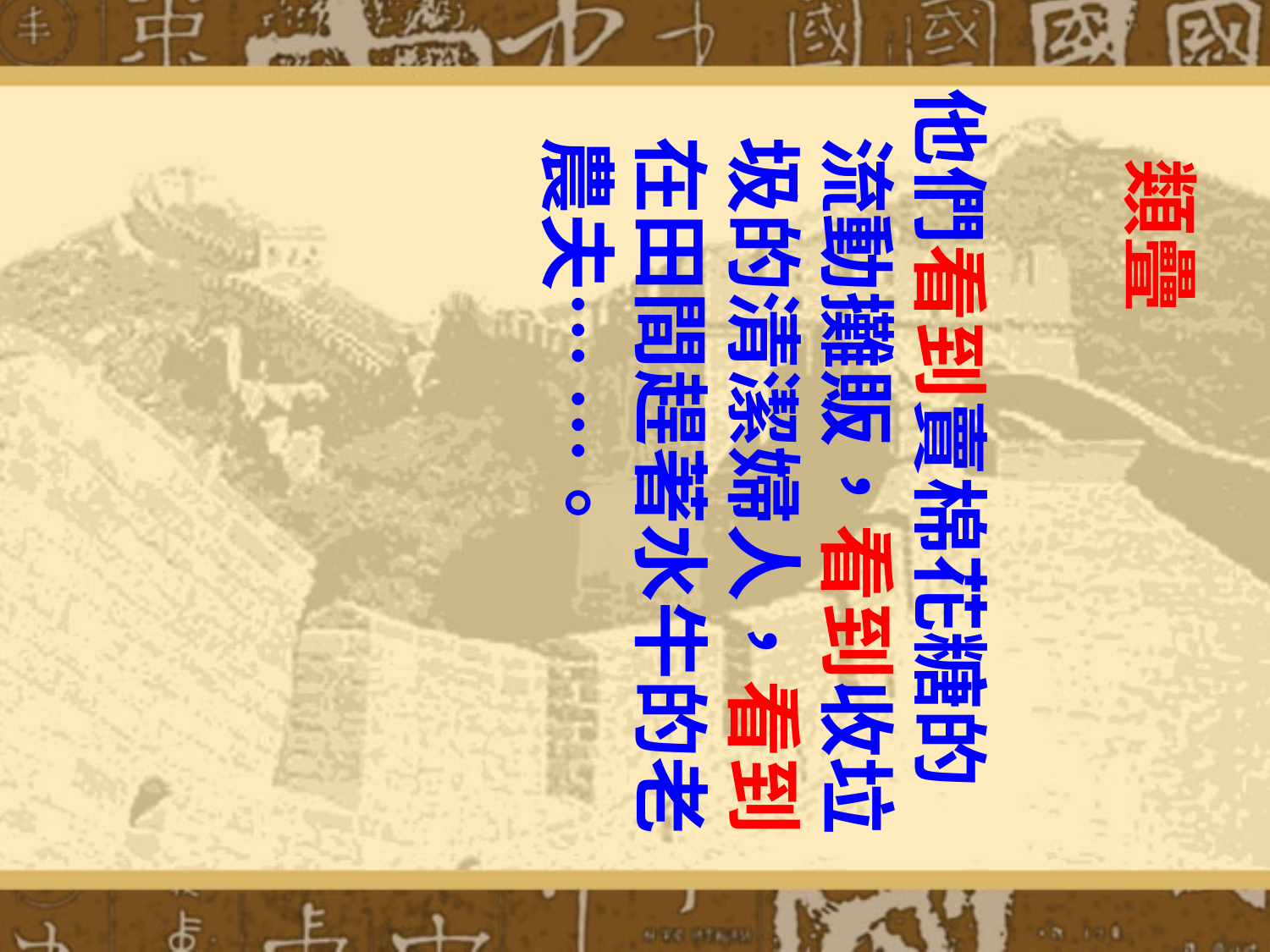

他們看到賣棉花糖的流動攤販，看到收垃圾的清潔婦人，看到在田間趕著水牛的老農夫… …。

類疊